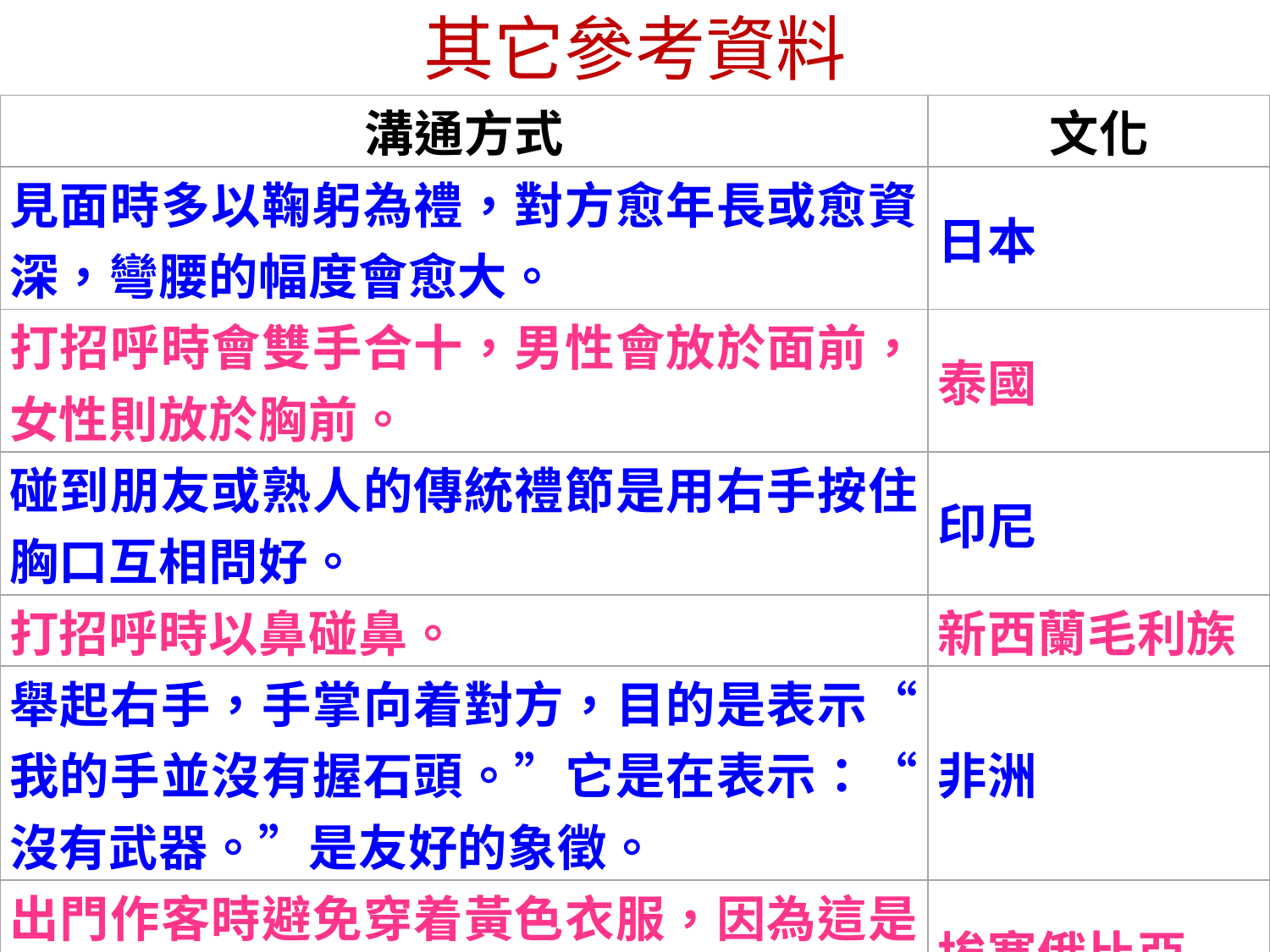

# 其它參考資料
| 溝通方式 | 文化 |
| --- | --- |
| 見面時多以鞠躬為禮，對方愈年長或愈資深，彎腰的幅度會愈大。 | 日本 |
| 打招呼時會雙手合十，男性會放於面前，女性則放於胸前。 | 泰國 |
| 碰到朋友或熟人的傳統禮節是用右手按住胸口互相問好。 | 印尼 |
| 打招呼時以鼻碰鼻。 | 新西蘭毛利族 |
| 舉起右手，手掌向着對方，目的是表示“我的手並沒有握石頭。”它是在表示：“沒有武器。”是友好的象徵。 | 非洲 |
| 出門作客時避免穿着黃色衣服，因為這是哀悼死者的顏色。 | 埃塞俄比亞 |